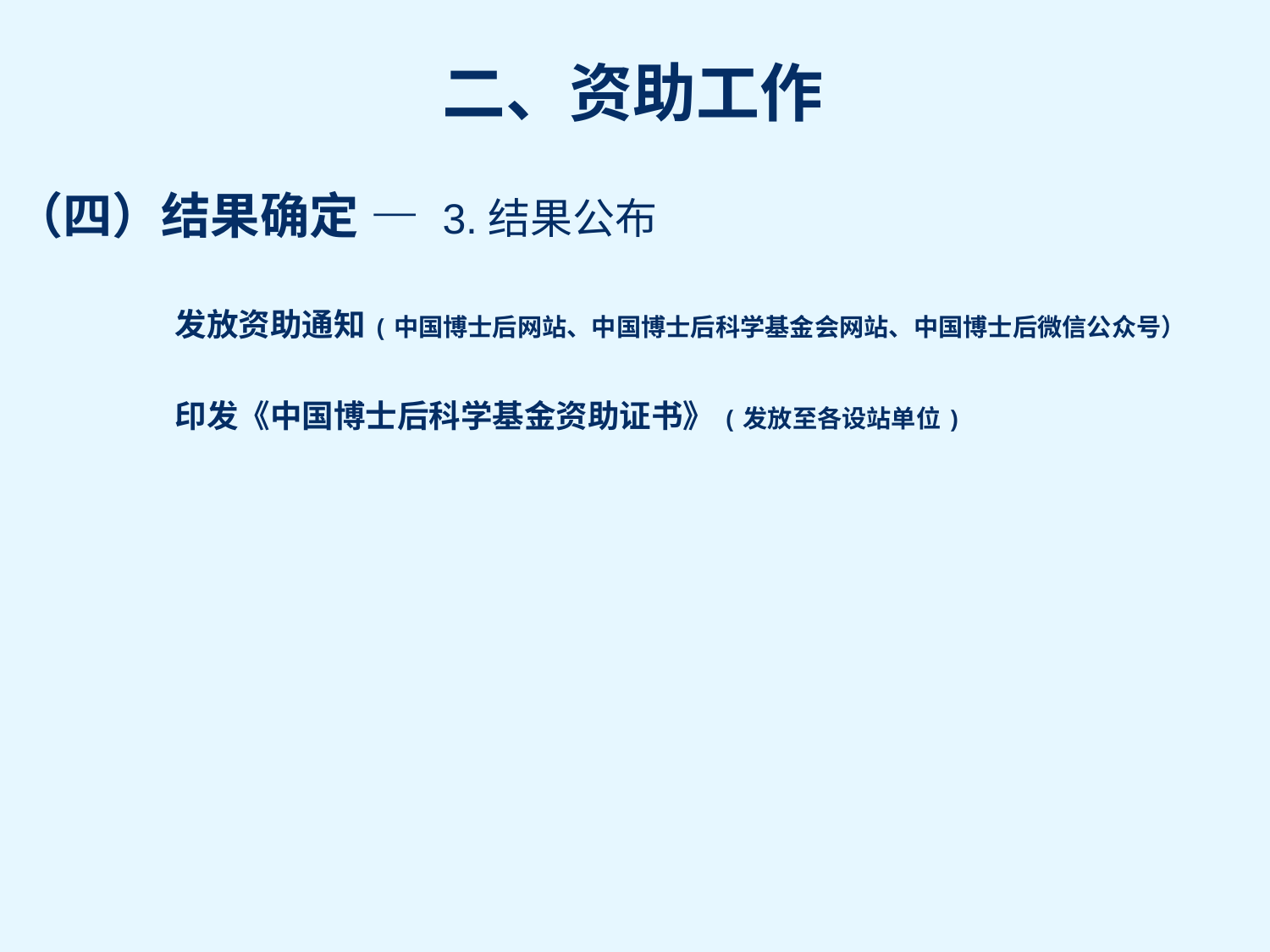

（四）结果确定 — 3.结果公布
发放资助通知(中国博士后网站、中国博士后科学基金会网站、中国博士后微信公众号）

印发《中国博士后科学基金资助证书》(发放至各设站单位)